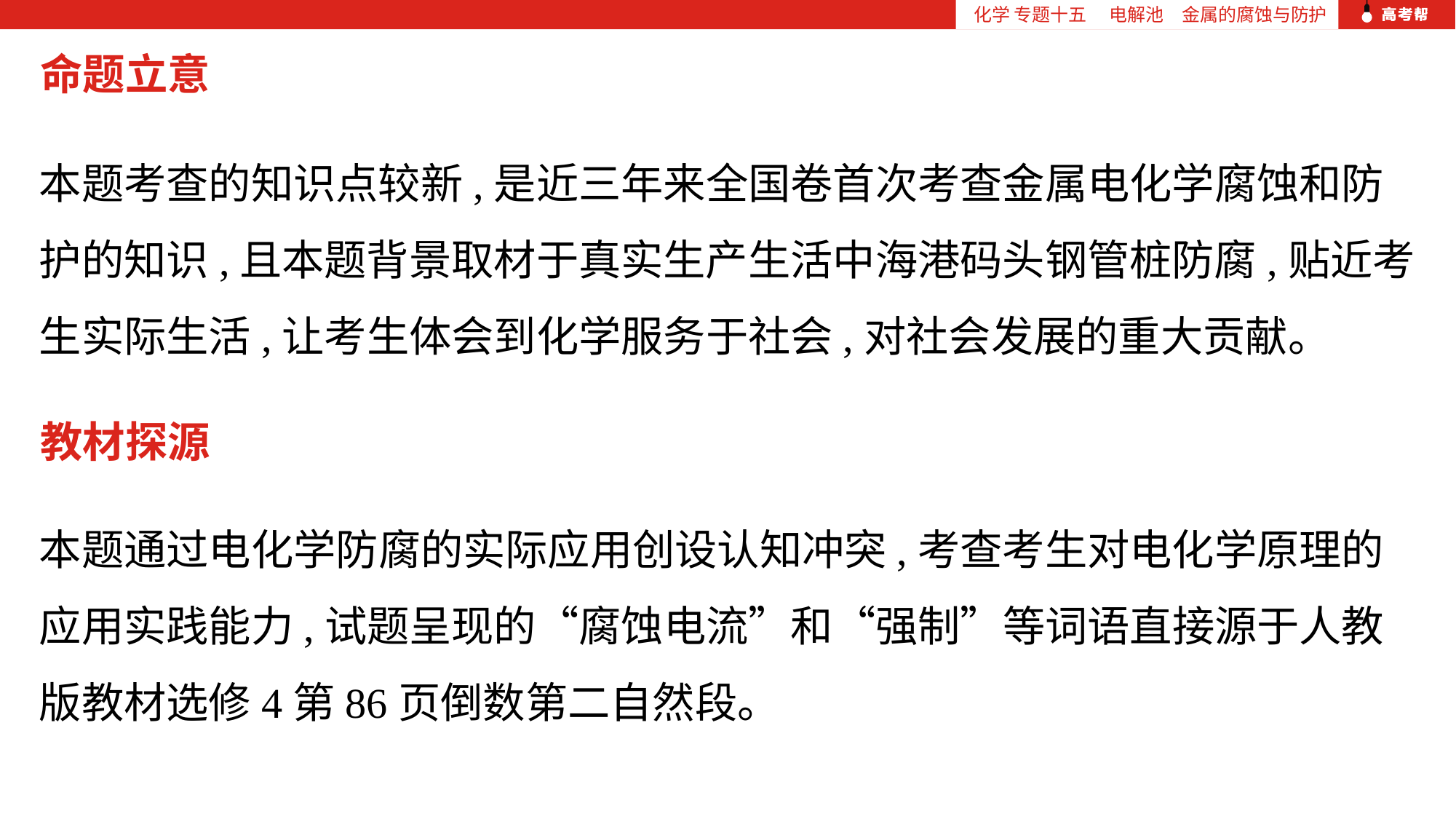

化学 专题十五 　电解池　金属的腐蚀与防护
命题立意
本题考查的知识点较新,是近三年来全国卷首次考查金属电化学腐蚀和防护的知识,且本题背景取材于真实生产生活中海港码头钢管桩防腐,贴近考生实际生活,让考生体会到化学服务于社会,对社会发展的重大贡献。
教材探源
本题通过电化学防腐的实际应用创设认知冲突,考查考生对电化学原理的应用实践能力,试题呈现的“腐蚀电流”和“强制”等词语直接源于人教版教材选修4第86页倒数第二自然段。